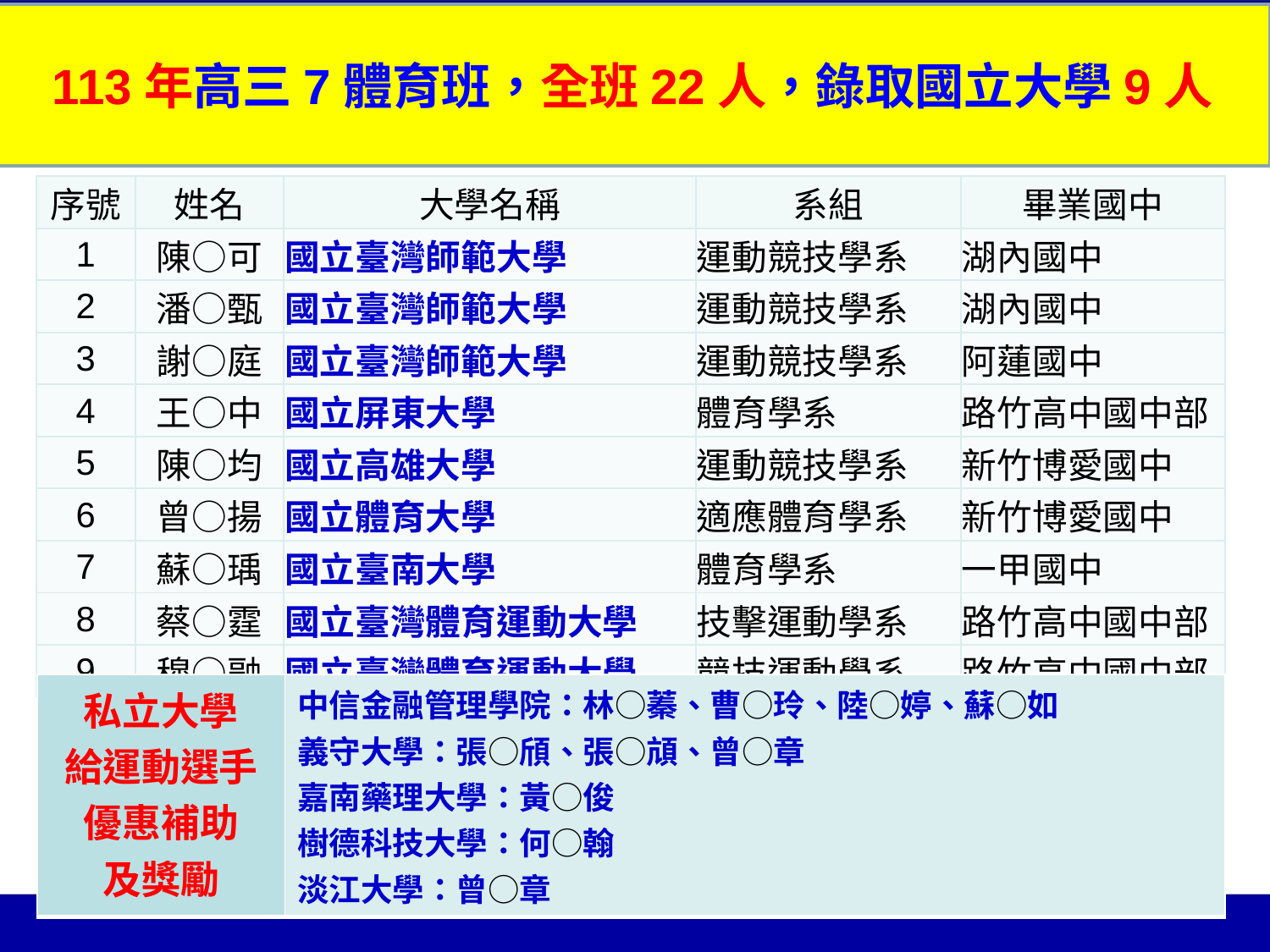

113年高三7體育班，全班22人，錄取國立大學9人
| 序號 | 姓名 | 大學名稱 | 系組 | 畢業國中 |
| --- | --- | --- | --- | --- |
| 1 | 陳○可 | 國立臺灣師範大學 | 運動競技學系 | 湖內國中 |
| 2 | 潘○甄 | 國立臺灣師範大學 | 運動競技學系 | 湖內國中 |
| 3 | 謝○庭 | 國立臺灣師範大學 | 運動競技學系 | 阿蓮國中 |
| 4 | 王○中 | 國立屏東大學 | 體育學系 | 路竹高中國中部 |
| 5 | 陳○均 | 國立高雄大學 | 運動競技學系 | 新竹博愛國中 |
| 6 | 曾○揚 | 國立體育大學 | 適應體育學系 | 新竹博愛國中 |
| 7 | 蘇○瑀 | 國立臺南大學 | 體育學系 | 一甲國中 |
| 8 | 蔡○霆 | 國立臺灣體育運動大學 | 技擊運動學系 | 路竹高中國中部 |
| 9 | 穆○融 | 國立臺灣體育運動大學 | 競技運動學系 | 路竹高中國中部 |
| 私立大學 給運動選手 優惠補助 及獎勵 | 中信金融管理學院：林○蓁、曹○玲、陸○婷、蘇○如 義守大學：張○頎、張○頏、曾○章 嘉南藥理大學：黃○俊 樹德科技大學：何○翰 淡江大學：曾○章 |
| --- | --- |